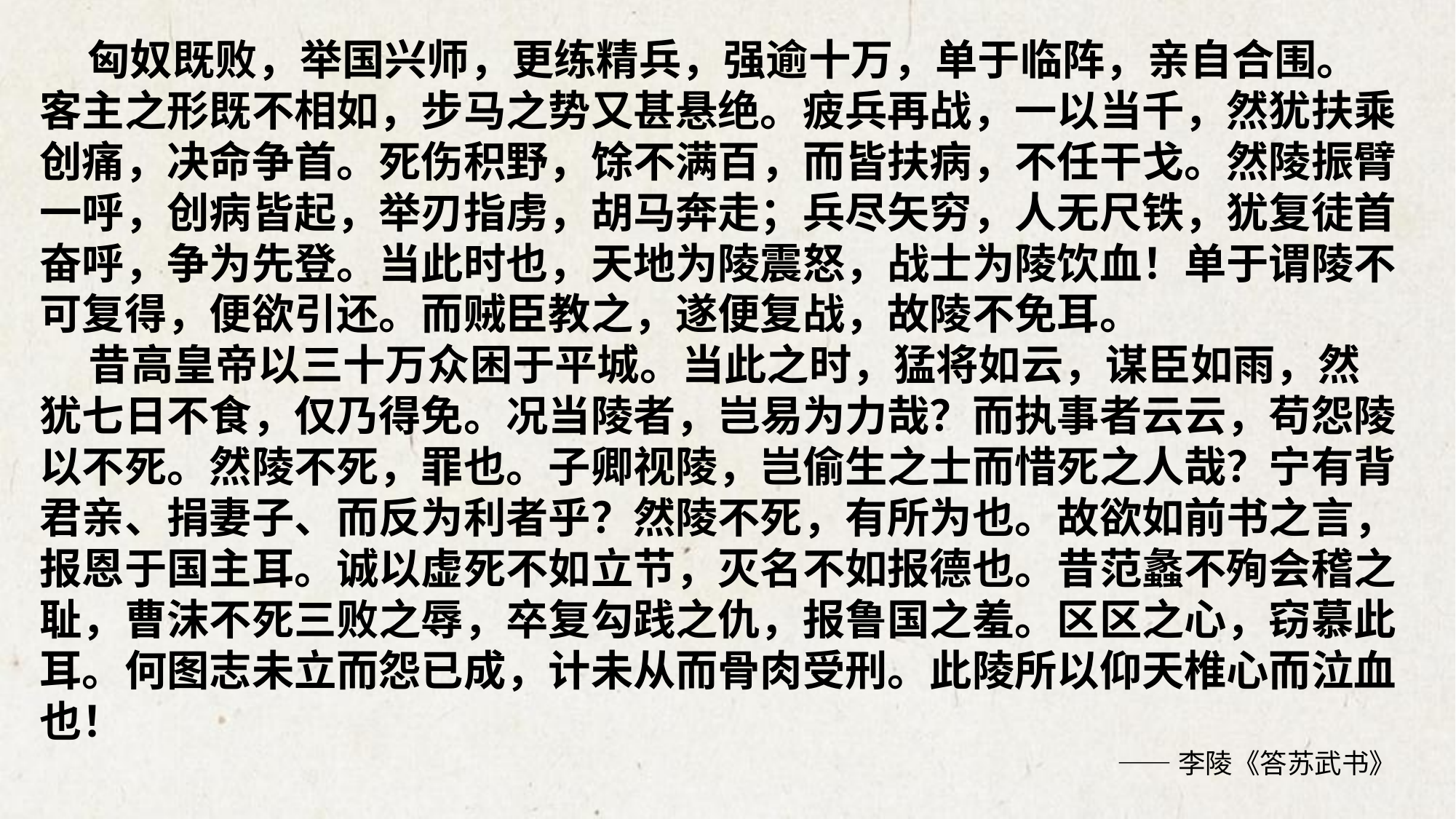

匈奴既败，举国兴师，更练精兵，强逾十万，单于临阵，亲自合围。客主之形既不相如，步马之势又甚悬绝。疲兵再战，一以当千，然犹扶乘创痛，决命争首。死伤积野，馀不满百，而皆扶病，不任干戈。然陵振臂一呼，创病皆起，举刃指虏，胡马奔走；兵尽矢穷，人无尺铁，犹复徒首奋呼，争为先登。当此时也，天地为陵震怒，战士为陵饮血！单于谓陵不可复得，便欲引还。而贼臣教之，遂便复战，故陵不免耳。
    昔高皇帝以三十万众困于平城。当此之时，猛将如云，谋臣如雨，然犹七日不食，仅乃得免。况当陵者，岂易为力哉？而执事者云云，苟怨陵以不死。然陵不死，罪也。子卿视陵，岂偷生之士而惜死之人哉？宁有背君亲、捐妻子、而反为利者乎？然陵不死，有所为也。故欲如前书之言，报恩于国主耳。诚以虚死不如立节，灭名不如报德也。昔范蠡不殉会稽之耻，曹沫不死三败之辱，卒复勾践之仇，报鲁国之羞。区区之心，窃慕此耳。何图志未立而怨已成，计未从而骨肉受刑。此陵所以仰天椎心而泣血也！
——李陵《答苏武书》